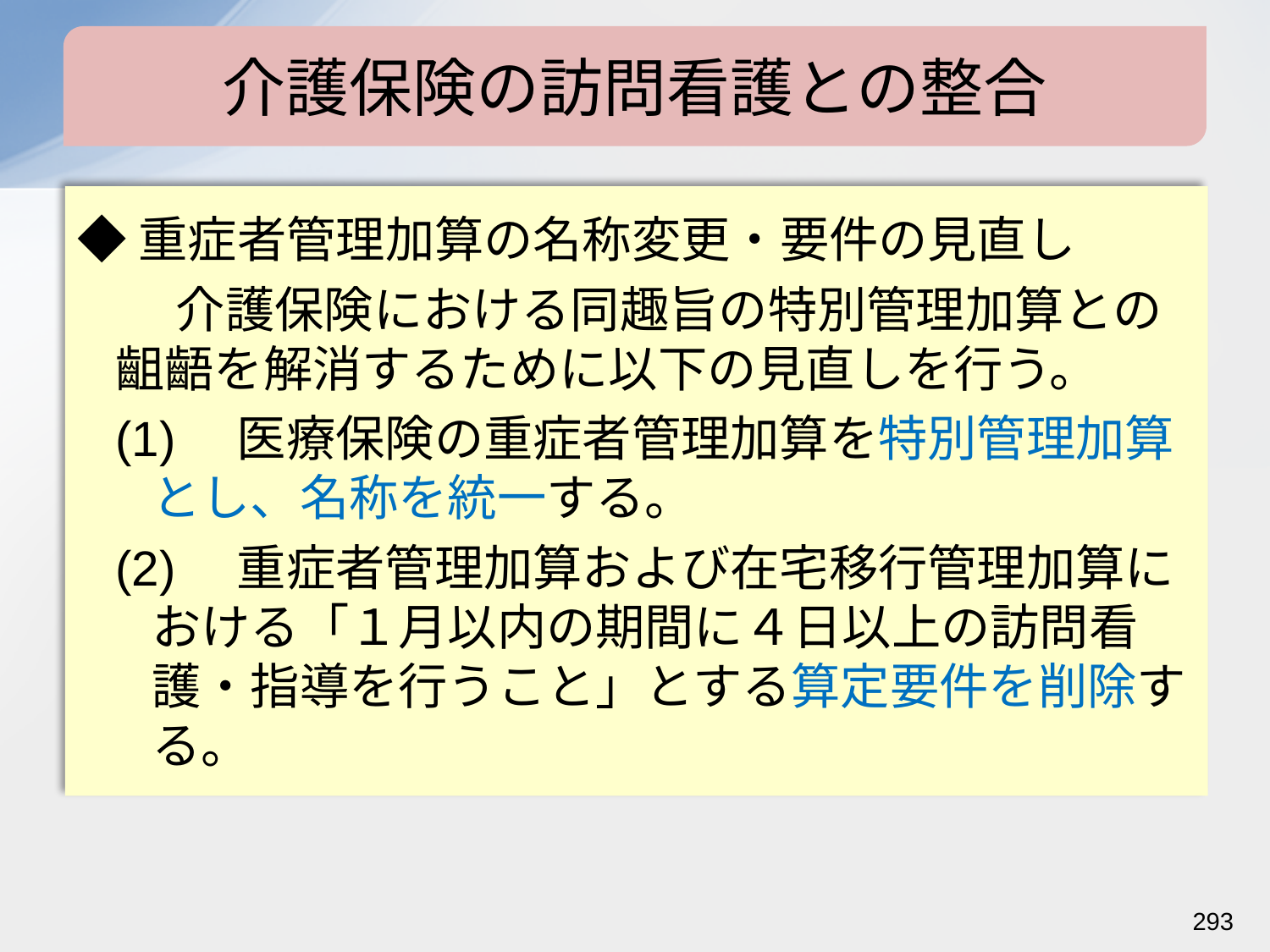

介護保険の訪問看護との整合
◆重症者管理加算の名称変更・要件の見直し
　介護保険における同趣旨の特別管理加算との齟齬を解消するために以下の見直しを行う。
(1)　医療保険の重症者管理加算を特別管理加算とし、名称を統一する。
(2)　重症者管理加算および在宅移行管理加算における「１月以内の期間に４日以上の訪問看護・指導を行うこと」とする算定要件を削除する。
293